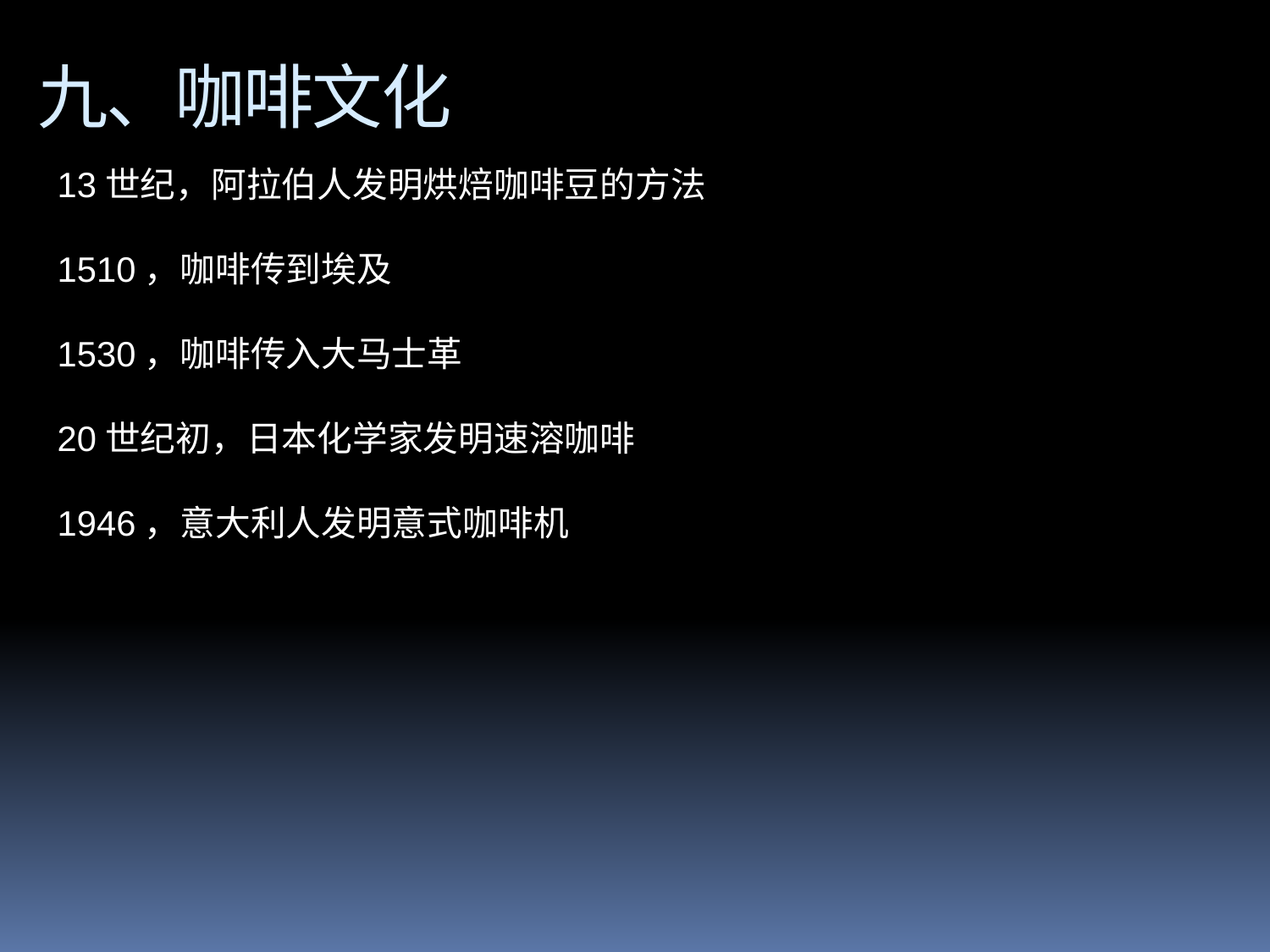

九、咖啡文化
13世纪，阿拉伯人发明烘焙咖啡豆的方法

1510，咖啡传到埃及

1530，咖啡传入大马士革

20世纪初，日本化学家发明速溶咖啡

1946，意大利人发明意式咖啡机